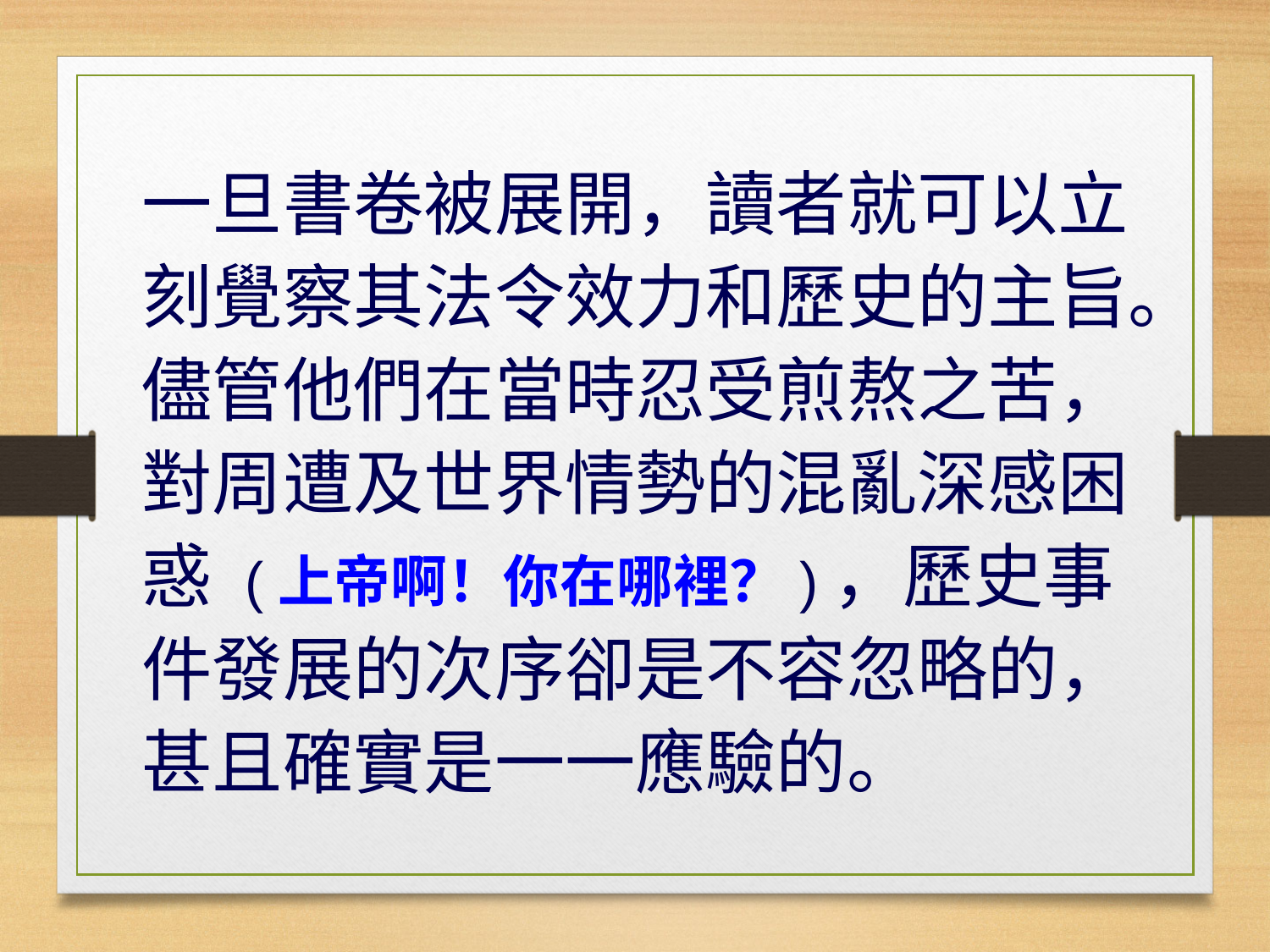

一旦書卷被展開，讀者就可以立刻覺察其法令效力和歷史的主旨。儘管他們在當時忍受煎熬之苦，對周遭及世界情勢的混亂深感困惑 (上帝啊！你在哪裡？)，歷史事件發展的次序卻是不容忽略的，甚且確實是一一應驗的。